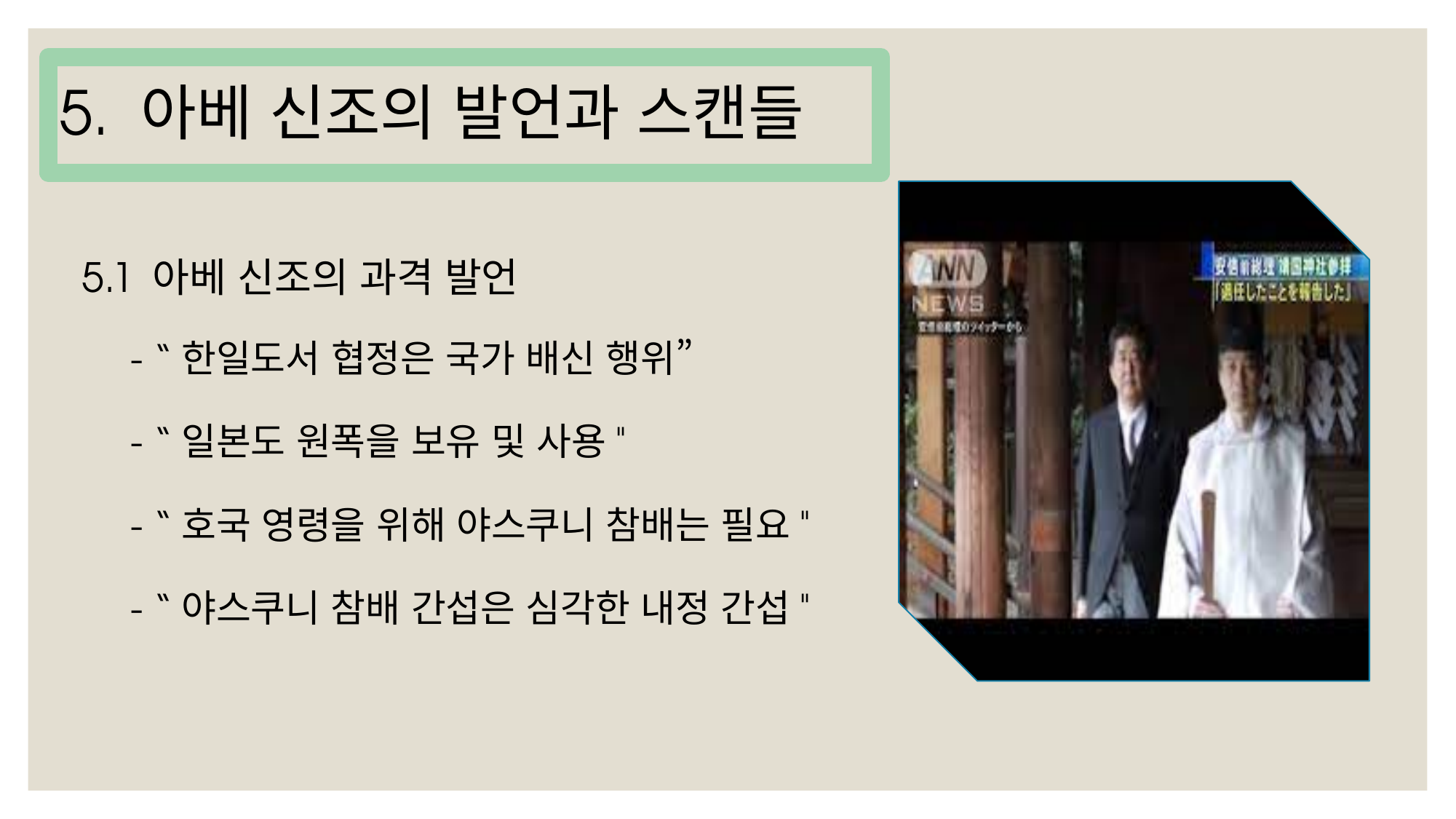

5. 아베 신조의 발언과 스캔들

5.1 아베 신조의 과격 발언
- “한일도서 협정은 국가 배신 행위”
- “일본도 원폭을 보유 및 사용"
- “호국 영령을 위해 야스쿠니 참배는 필요"
- “야스쿠니 참배 간섭은 심각한 내정 간섭"